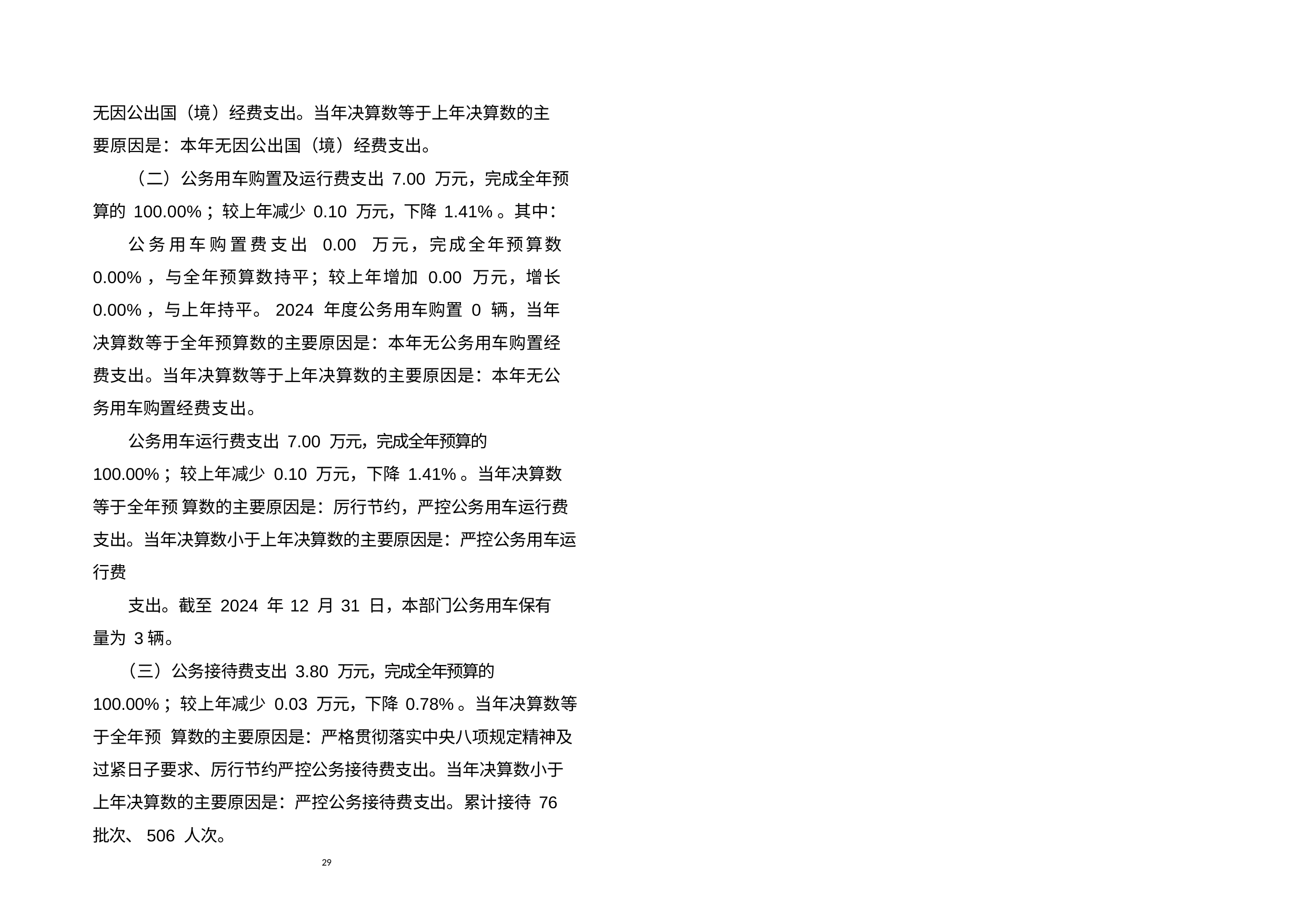

无因公出国（境）经费支出。当年决算数等于上年决算数的主要原因是：本年无因公出国（境）经费支出。
（二）公务用车购置及运行费支出 7.00 万元，完成全年预算的 100.00%；较上年减少 0.10 万元，下降 1.41%。其中：
公务用车购置费支出 0.00 万元，完成全年预算数 0.00%，与全年预算数持平；较上年增加 0.00 万元，增长 0.00%，与上年持平。2024 年度公务用车购置 0 辆，当年决算数等于全年预算数的主要原因是：本年无公务用车购置经费支出。当年决算数等于上年决算数的主要原因是：本年无公务用车购置经费支出。
公务用车运行费支出 7.00 万元，完成全年预算的 100.00%；较上年减少 0.10 万元，下降 1.41%。当年决算数等于全年预 算数的主要原因是：厉行节约，严控公务用车运行费支出。当年决算数小于上年决算数的主要原因是：严控公务用车运行费
支出。截至 2024 年 12 月 31 日，本部门公务用车保有量为 3辆。
（三）公务接待费支出 3.80 万元，完成全年预算的 100.00%；较上年减少 0.03 万元，下降 0.78%。当年决算数等于全年预 算数的主要原因是：严格贯彻落实中央八项规定精神及过紧日子要求、厉行节约严控公务接待费支出。当年决算数小于上年决算数的主要原因是：严控公务接待费支出。累计接待 76 批次、506 人次。
29